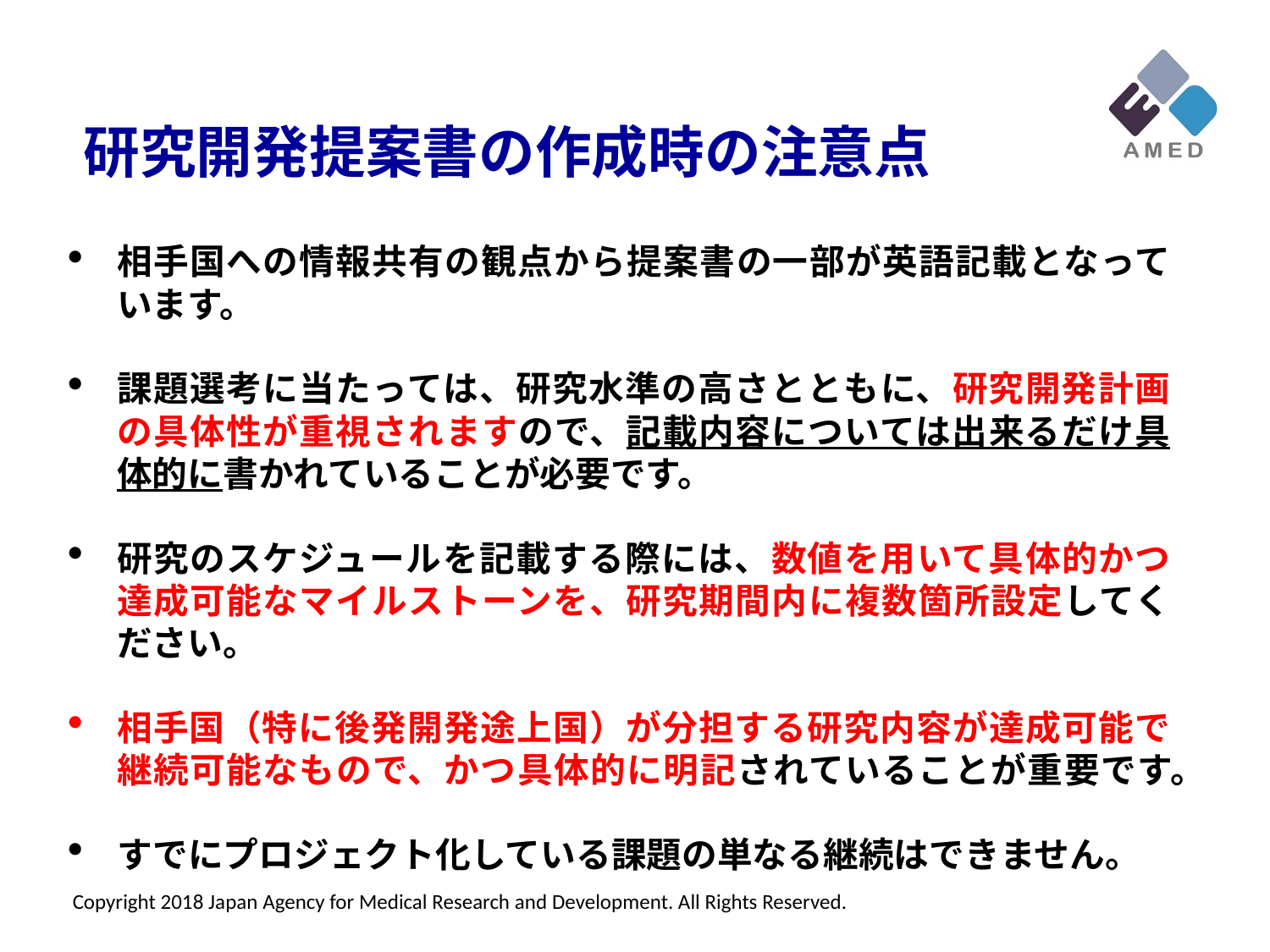

研究開発提案書の作成時の注意点
相手国への情報共有の観点から提案書の一部が英語記載となっています。

課題選考に当たっては、研究水準の高さとともに、研究開発計画の具体性が重視されますので、記載内容については出来るだけ具体的に書かれていることが必要です。

研究のスケジュールを記載する際には、数値を用いて具体的かつ達成可能なマイルストーンを、研究期間内に複数箇所設定してください。

相手国（特に後発開発途上国）が分担する研究内容が達成可能で継続可能なもので、かつ具体的に明記されていることが重要です。

すでにプロジェクト化している課題の単なる継続はできません。
Copyright 2018 Japan Agency for Medical Research and Development. All Rights Reserved.